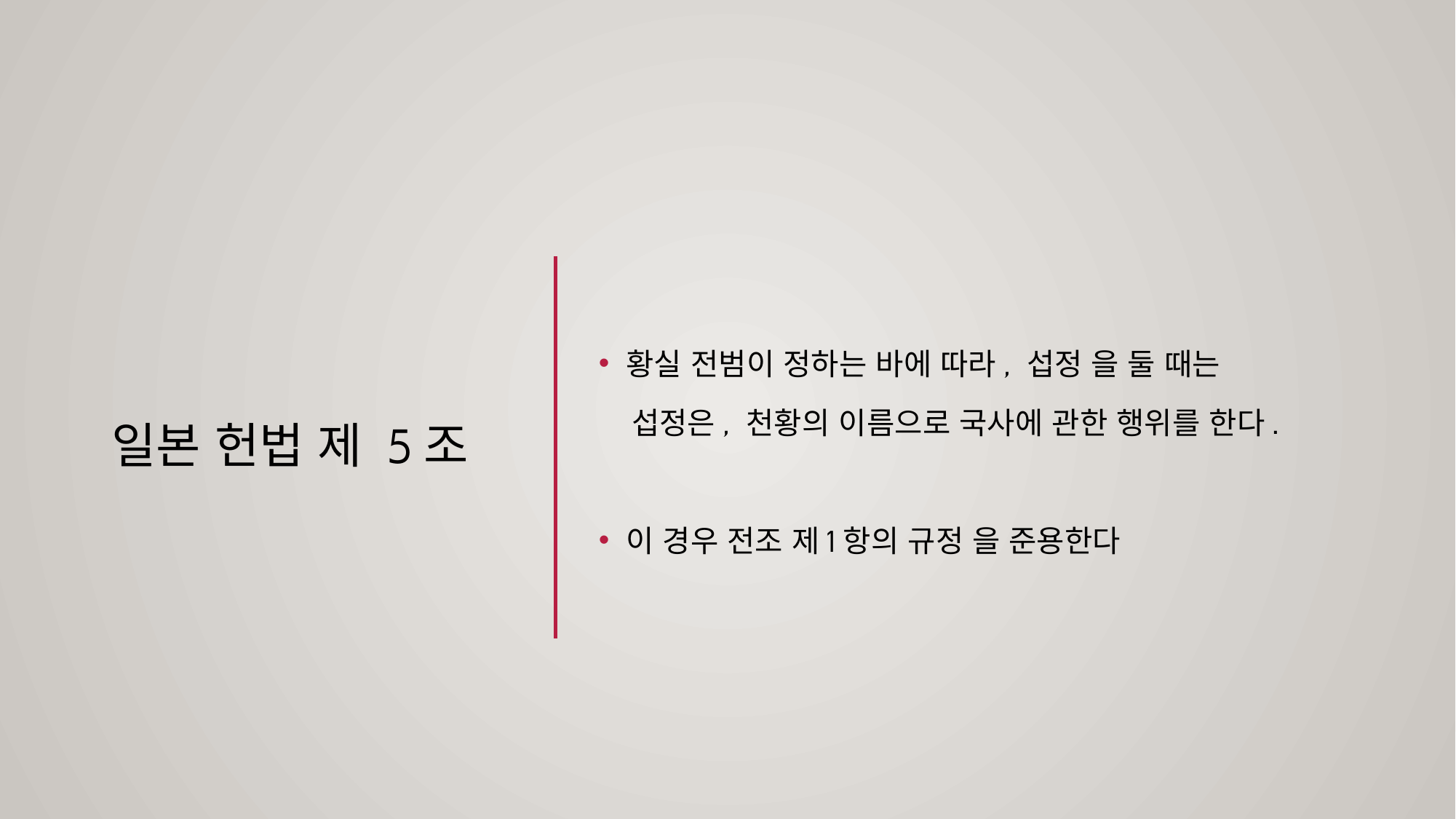

# 일본 헌법 제 5조
황실 전범이 정하는 바에 따라, 섭정 을 둘 때는
   섭정은, 천황의 이름으로 국사에 관한 행위를 한다.

이 경우 전조 제1항의 규정 을 준용한다